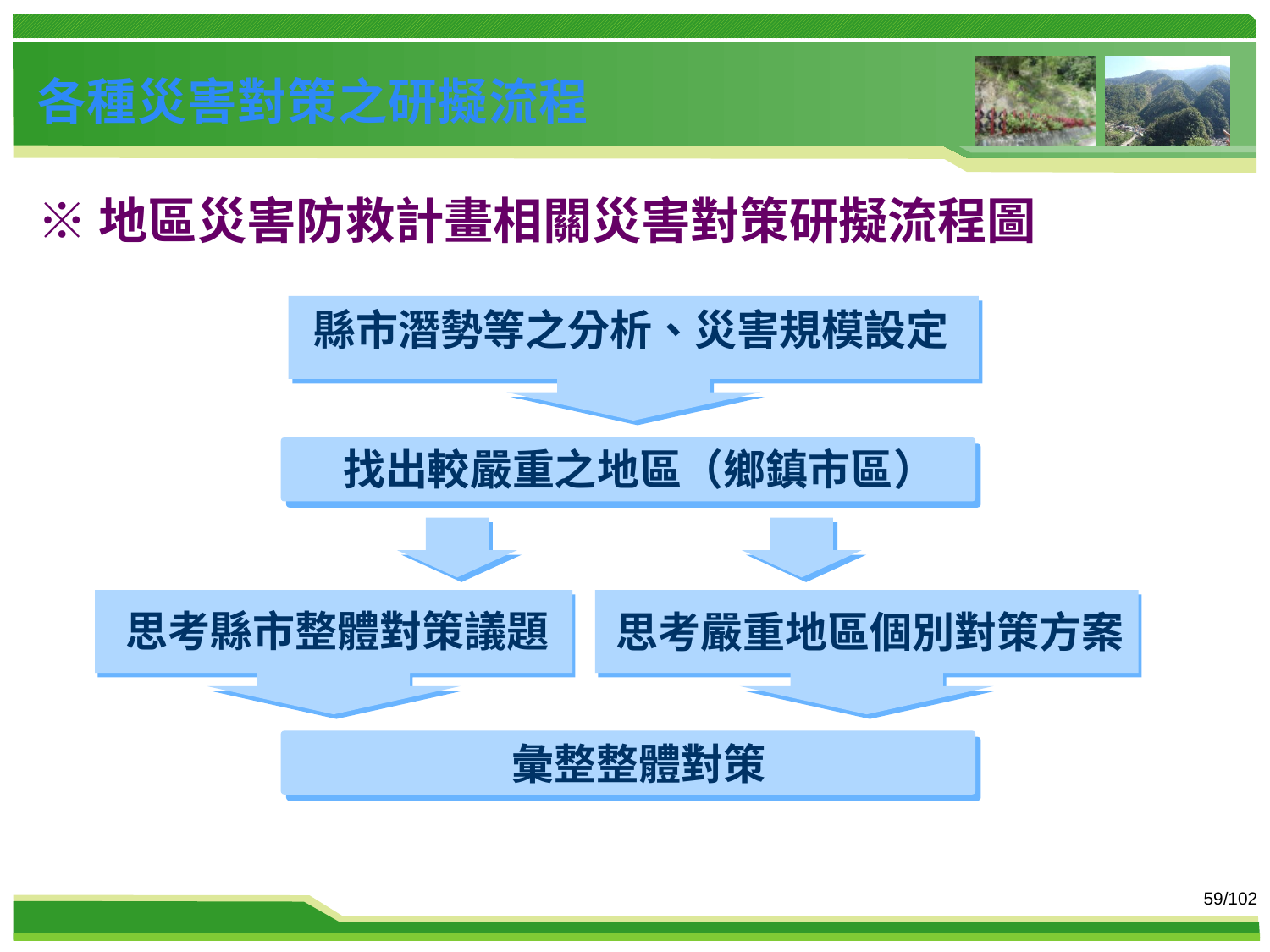

各種災害對策之研擬流程
※地區災害防救計畫相關災害對策研擬流程圖

縣市潛勢等之分析、災害規模設定
找出較嚴重之地區（鄉鎮市區）

思考縣市整體對策議題
思考嚴重地區個別對策方案

彙整整體對策
59/102